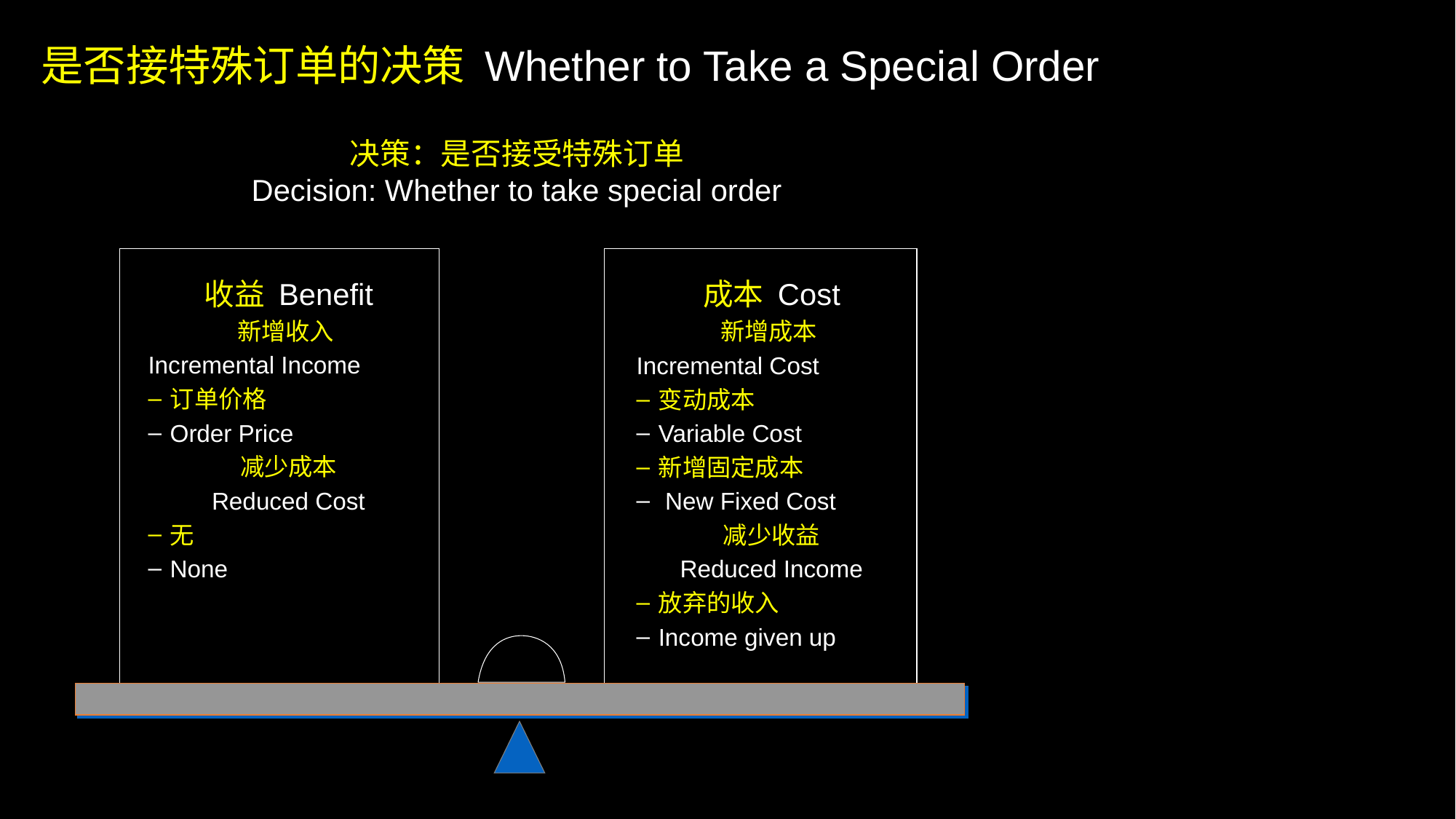

是否接特殊订单的决策 Whether to Take a Special Order
决策：是否接受特殊订单
Decision: Whether to take special order

收益 Benefit
新增收入
Incremental Income
订单价格
Order Price
减少成本
Reduced Cost
无
None

成本 Cost
新增成本
Incremental Cost
变动成本
Variable Cost
新增固定成本
 New Fixed Cost
减少收益
Reduced Income
放弃的收入
Income given up